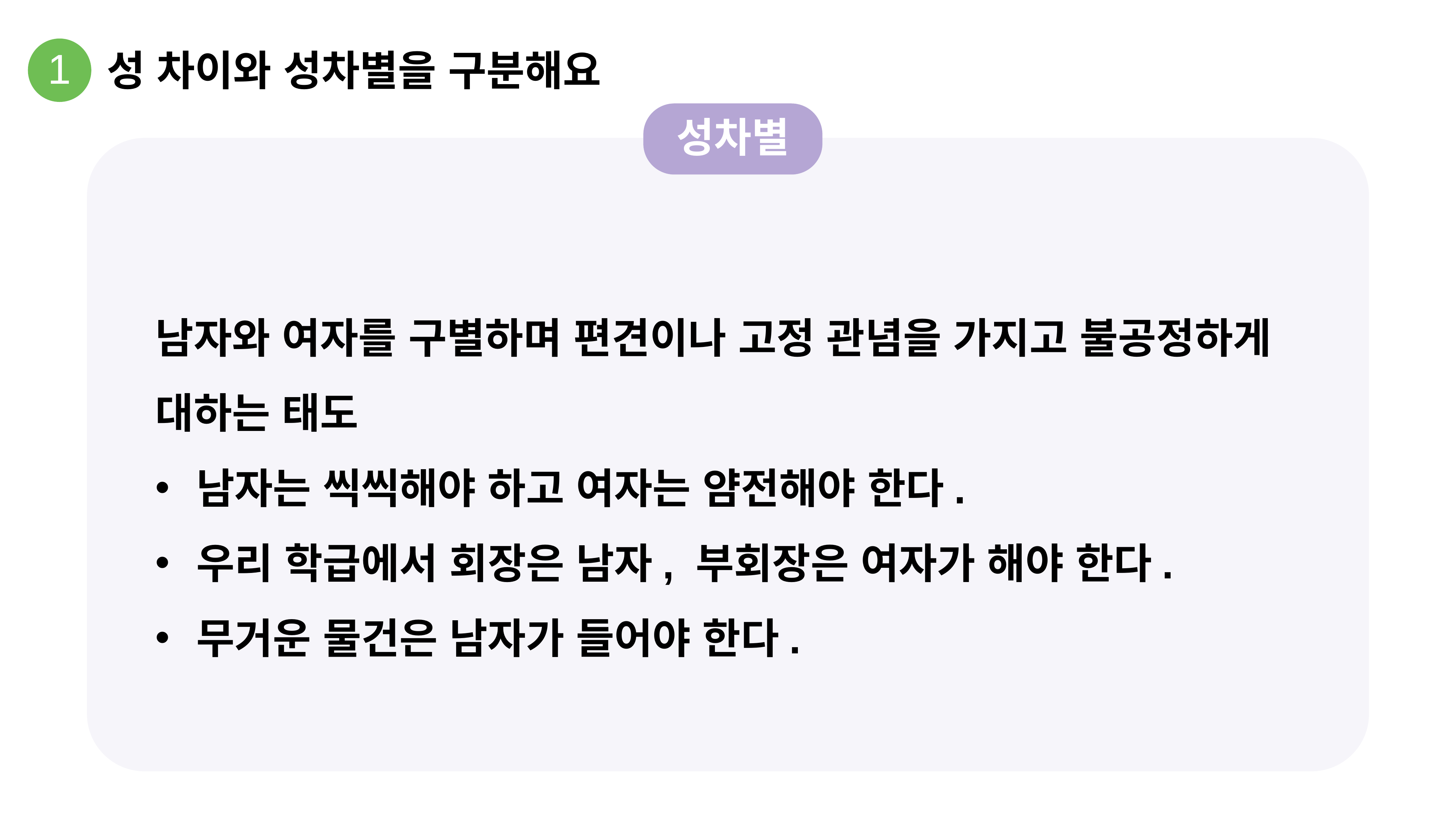

1
성 차이와 성차별을 구분해요

성차별

남자와 여자를 구별하며 편견이나 고정 관념을 가지고 불공정하게
대하는 태도
남자는 씩씩해야 하고 여자는 얌전해야 한다.
우리 학급에서 회장은 남자, 부회장은 여자가 해야 한다.
무거운 물건은 남자가 들어야 한다.